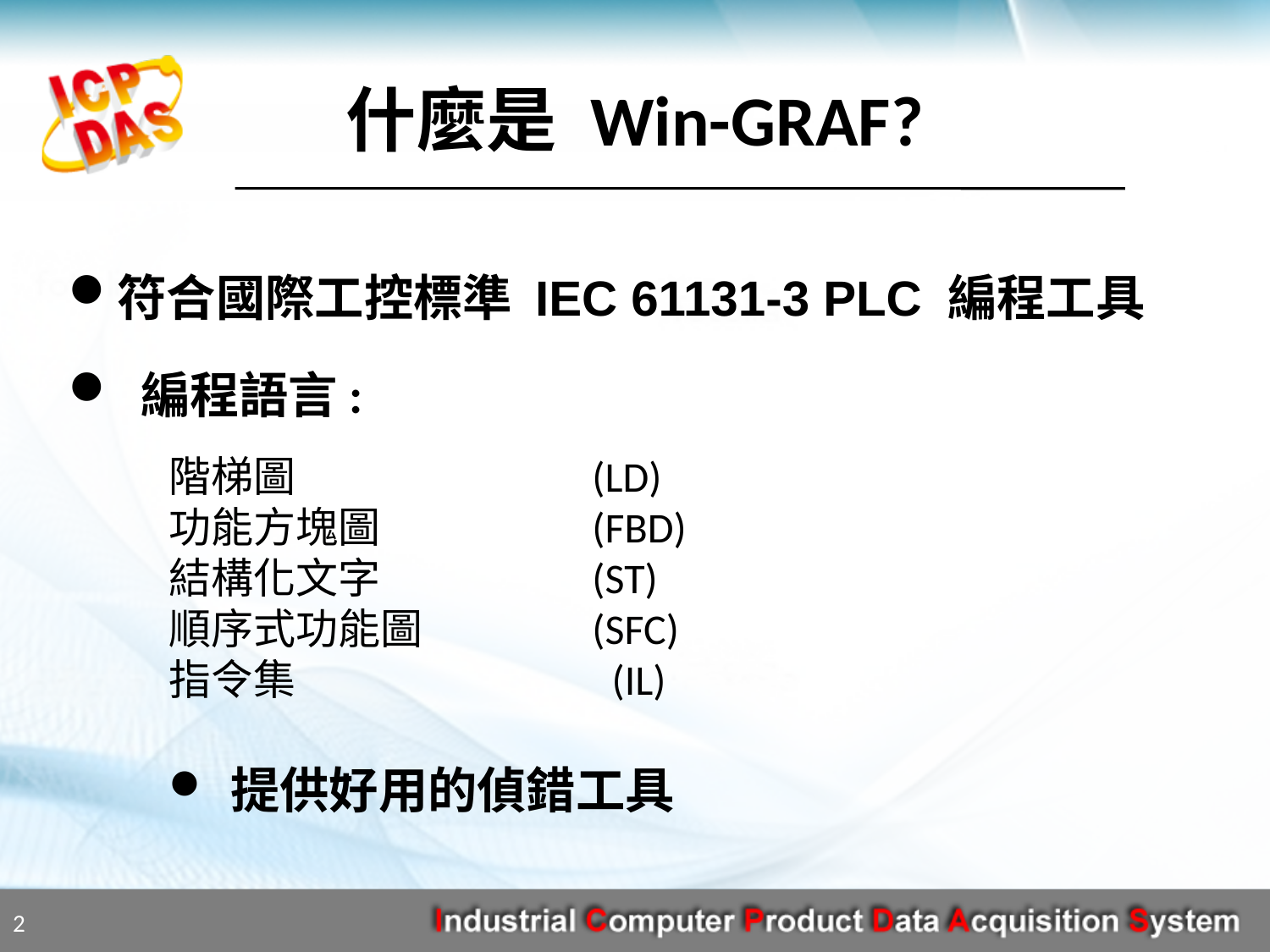

# 什麼是 Win-GRAF?
符合國際工控標準 IEC 61131-3 PLC 編程工具
 編程語言:
階梯圖	(LD)
功能方塊圖     	(FBD)
結構化文字 	(ST)
順序式功能圖	(SFC)
指令集	 (IL)
 提供好用的偵錯工具
2